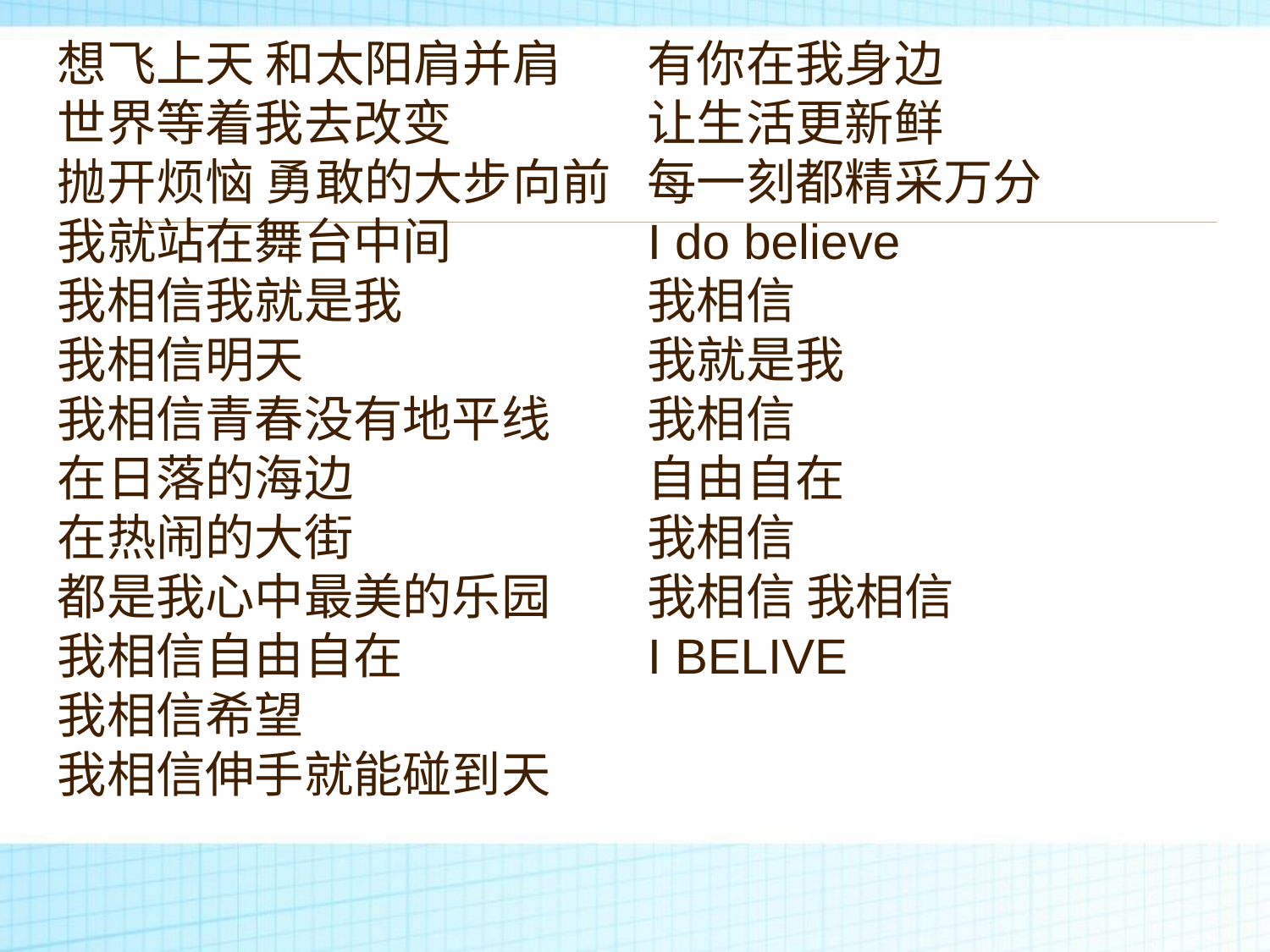

想飞上天 和太阳肩并肩
世界等着我去改变
抛开烦恼 勇敢的大步向前
我就站在舞台中间
我相信我就是我
我相信明天
我相信青春没有地平线
在日落的海边
在热闹的大街
都是我心中最美的乐园
我相信自由自在
我相信希望
我相信伸手就能碰到天

有你在我身边
让生活更新鲜
每一刻都精采万分
I do believe
我相信
我就是我
我相信
自由自在
我相信
我相信 我相信
I BELIVE